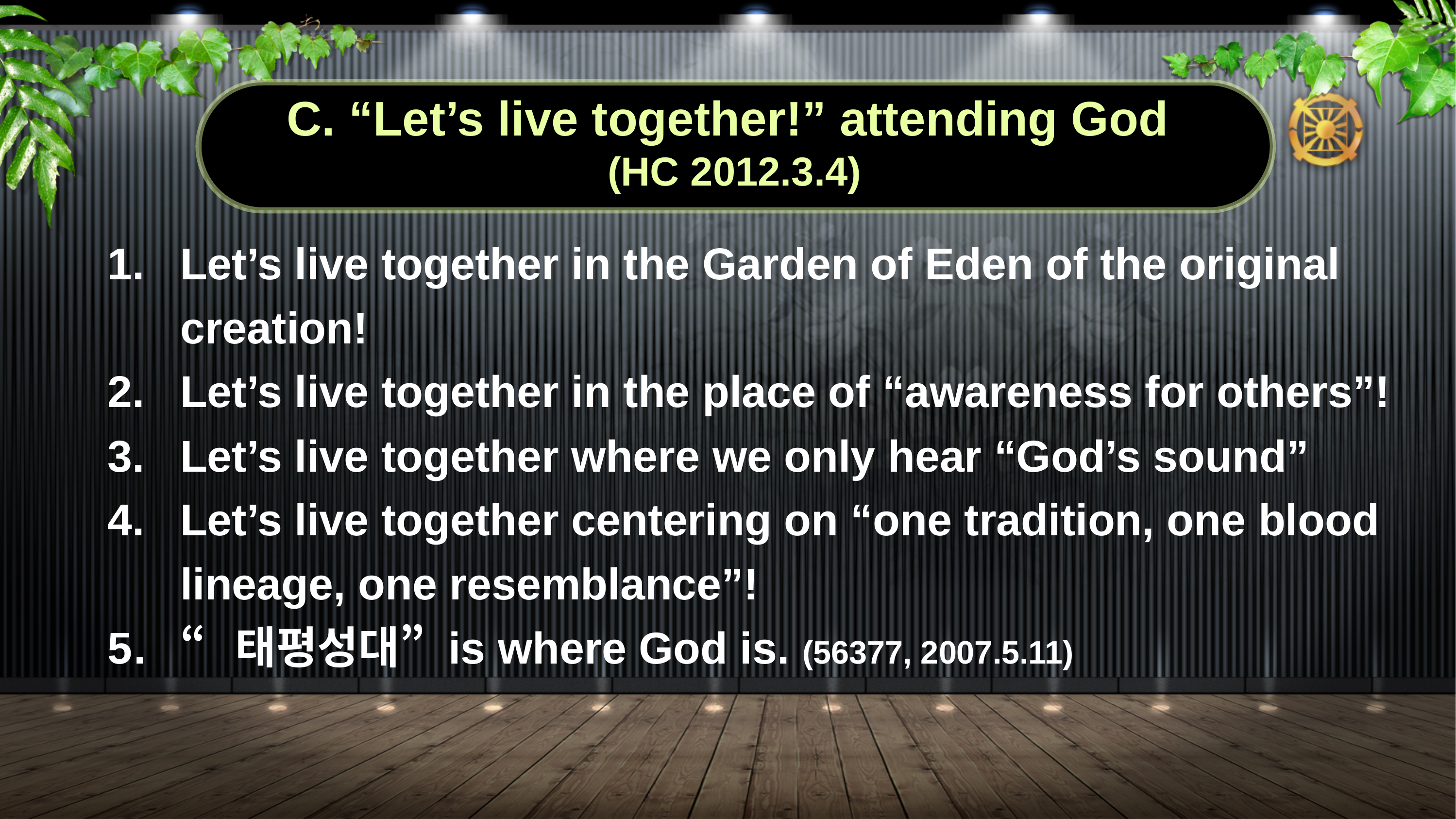

C. “Let’s live together!” attending God
(HC 2012.3.4)
Let’s live together in the Garden of Eden of the original creation!
Let’s live together in the place of “awareness for others”!
Let’s live together where we only hear “God’s sound”
Let’s live together centering on “one tradition, one blood lineage, one resemblance”!
“태평성대” is where God is. (56377, 2007.5.11)